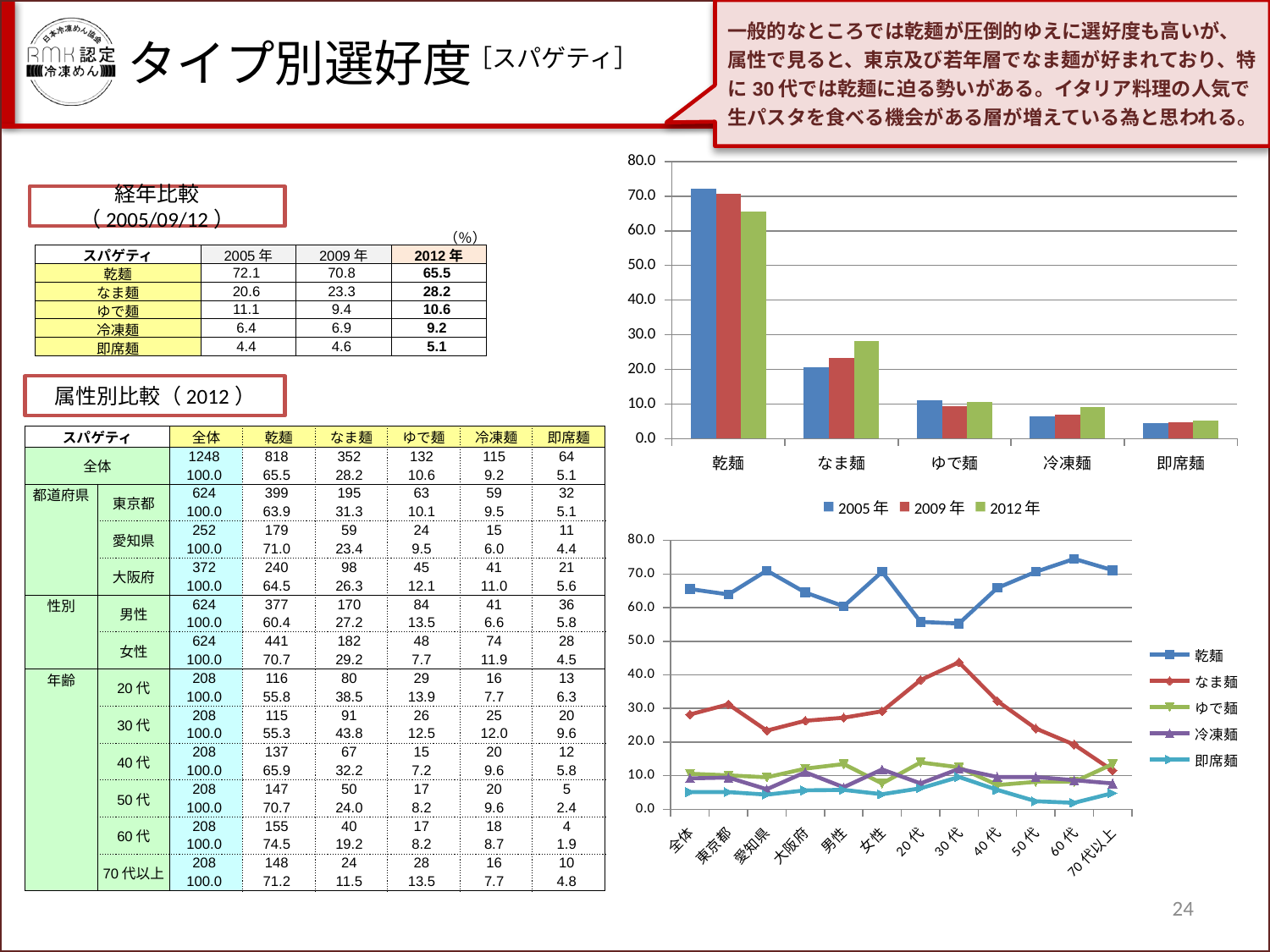

一般的なところでは乾麺が圧倒的ゆえに選好度も高いが、属性で見ると、東京及び若年層でなま麺が好まれており、特に30代では乾麺に迫る勢いがある。イタリア料理の人気で生パスタを食べる機会がある層が増えている為と思われる。
タイプ別選好度
［スパゲティ］

### Chart

| Category | 2005年 | 2009年 | 2012年 |
|---|---|---|---|
| 乾麺 | 72.1 | 70.8 | 65.54487179487178 |
| なま麺 | 20.6 | 23.3 | 28.205128205128172 |
| ゆで麺 | 11.1 | 9.4 | 10.576923076923077 |
| 冷凍麺 | 6.4 | 6.9 | 9.214743589743591 |
| 即席麺 | 4.4 | 4.6 | 5.128205128205128 |
経年比較（2005/09/12）
|  | （％） |  |  |
| --- | --- | --- | --- |
| スパゲティ | 2005年 | 2009年 | 2012年 |
| 乾麺 | 72.1 | 70.8 | 65.5 |
| なま麺 | 20.6 | 23.3 | 28.2 |
| ゆで麺 | 11.1 | 9.4 | 10.6 |
| 冷凍麺 | 6.4 | 6.9 | 9.2 |
| 即席麺 | 4.4 | 4.6 | 5.1 |
属性別比較（2012）
| スパゲティ |  | 全体 | 乾麺 | なま麺 | ゆで麺 | 冷凍麺 | 即席麺 |
| --- | --- | --- | --- | --- | --- | --- | --- |
| 全体 |  | 1248 | 818 | 352 | 132 | 115 | 64 |
|  |  | 100.0 | 65.5 | 28.2 | 10.6 | 9.2 | 5.1 |
| 都道府県 | 東京都 | 624 | 399 | 195 | 63 | 59 | 32 |
|  |  | 100.0 | 63.9 | 31.3 | 10.1 | 9.5 | 5.1 |
|  | 愛知県 | 252 | 179 | 59 | 24 | 15 | 11 |
|  |  | 100.0 | 71.0 | 23.4 | 9.5 | 6.0 | 4.4 |
|  | 大阪府 | 372 | 240 | 98 | 45 | 41 | 21 |
|  |  | 100.0 | 64.5 | 26.3 | 12.1 | 11.0 | 5.6 |
| 性別 | 男性 | 624 | 377 | 170 | 84 | 41 | 36 |
|  |  | 100.0 | 60.4 | 27.2 | 13.5 | 6.6 | 5.8 |
|  | 女性 | 624 | 441 | 182 | 48 | 74 | 28 |
|  |  | 100.0 | 70.7 | 29.2 | 7.7 | 11.9 | 4.5 |
| 年齢 | 20代 | 208 | 116 | 80 | 29 | 16 | 13 |
|  |  | 100.0 | 55.8 | 38.5 | 13.9 | 7.7 | 6.3 |
|  | 30代 | 208 | 115 | 91 | 26 | 25 | 20 |
|  |  | 100.0 | 55.3 | 43.8 | 12.5 | 12.0 | 9.6 |
|  | 40代 | 208 | 137 | 67 | 15 | 20 | 12 |
|  |  | 100.0 | 65.9 | 32.2 | 7.2 | 9.6 | 5.8 |
|  | 50代 | 208 | 147 | 50 | 17 | 20 | 5 |
|  |  | 100.0 | 70.7 | 24.0 | 8.2 | 9.6 | 2.4 |
|  | 60代 | 208 | 155 | 40 | 17 | 18 | 4 |
|  |  | 100.0 | 74.5 | 19.2 | 8.2 | 8.7 | 1.9 |
|  | 70代以上 | 208 | 148 | 24 | 28 | 16 | 10 |
|  |  | 100.0 | 71.2 | 11.5 | 13.5 | 7.7 | 4.8 |

### Chart

| Category | 乾麺 | なま麺 | ゆで麺 | 冷凍麺 | 即席麺 |
|---|---|---|---|---|---|
| 全体 | 65.54487179487178 | 28.205128205128172 | 10.576923076923077 | 9.214743589743591 | 5.128205128205128 |
| 東京都 | 63.942307692307644 | 31.25 | 10.096153846153847 | 9.455128205128222 | 5.128205128205128 |
| 愛知県 | 71.03174603174604 | 23.41269841269844 | 9.523809523809524 | 5.952380952380946 | 4.3650793650793664 |
| 大阪府 | 64.51612903225806 | 26.344086021505376 | 12.096774193548399 | 11.021505376344086 | 5.64516129032258 |
| 男性 | 60.416666666666536 | 27.243589743589713 | 13.461538461538462 | 6.570512820512821 | 5.769230769230769 |
| 女性 | 70.67307692307678 | 29.166666666666668 | 7.6923076923076925 | 11.85897435897436 | 4.487179487179487 |
| 20代 | 55.76923076923078 | 38.461538461538446 | 13.942307692307702 | 7.6923076923076925 | 6.25 |
| 30代 | 55.28846153846154 | 43.75 | 12.5 | 12.019230769230768 | 9.615384615384631 |
| 40代 | 65.86538461538453 | 32.211538461538446 | 7.211538461538461 | 9.615384615384631 | 5.769230769230769 |
| 50代 | 70.67307692307678 | 24.03846153846153 | 8.173076923076923 | 9.615384615384631 | 2.4038461538461537 |
| 60代 | 74.51923076923089 | 19.230769230769184 | 8.173076923076923 | 8.653846153846164 | 1.923076923076925 |
| 70代以上 | 71.153846153846 | 11.538461538461538 | 13.461538461538462 | 7.6923076923076925 | 4.807692307692308 |
24